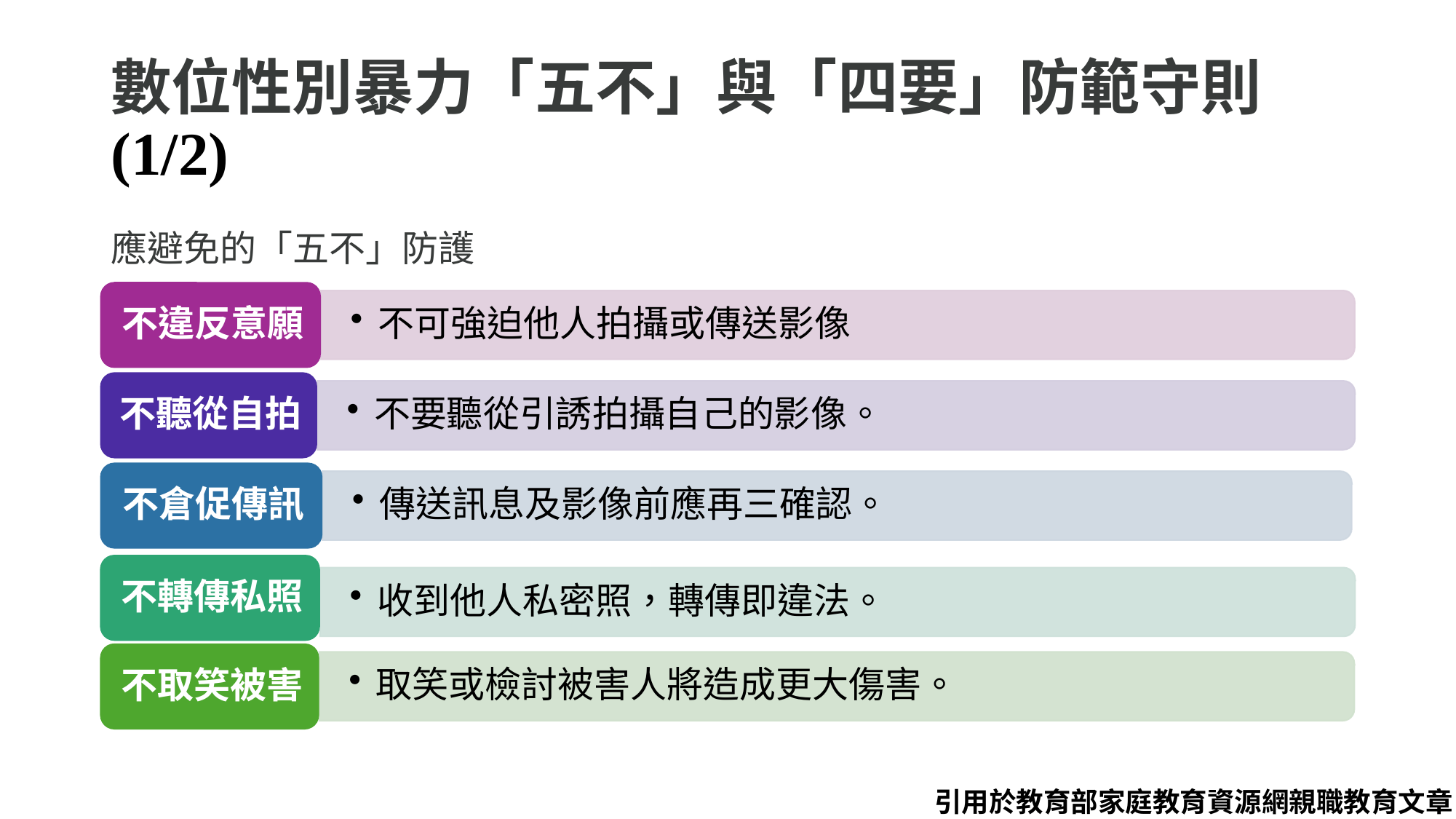

# 數位性別暴力「五不」與「四要」防範守則(1/2)
應避免的「五不」防護

不可強迫他人拍攝或傳送影像
不違反意願
不要聽從引誘拍攝自己的影像。
不聽從自拍
傳送訊息及影像前應再三確認。
不倉促傳訊
收到他人私密照，轉傳即違法。
不轉傳私照
取笑或檢討被害人將造成更大傷害。
不取笑被害
引用於教育部家庭教育資源網親職教育文章